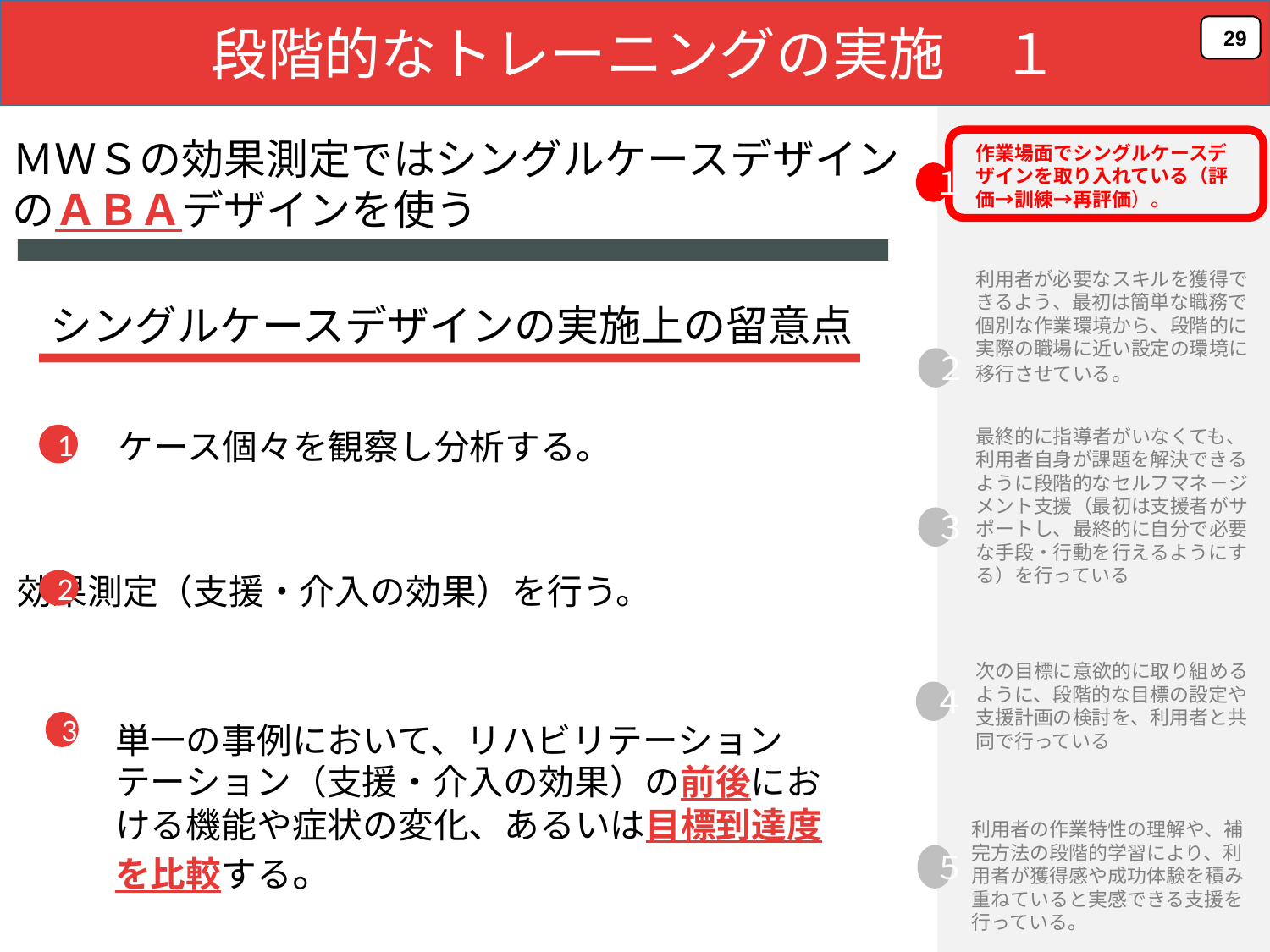

段階的なトレーニングの実施　１

29

ＭＷＳの効果測定ではシングルケースデザインのＡＢＡデザインを使う

作業場面でシングルケースデザインを取り入れている（評価→訓練→再評価）。
１
２
３
４
５

利用者が必要なスキルを獲得できるよう、最初は簡単な職務で個別な作業環境から、段階的に実際の職場に近い設定の環境に移行させている。
シングルケースデザインの実施上の留意点

ケース個々を観察し分析する。
1
効果測定（支援・介入の効果）を行う。
2
3
単一の事例において、リハビリテーションテーション（支援・介入の効果）の前後における機能や症状の変化、あるいは目標到達度を比較する。
最終的に指導者がいなくても、利用者自身が課題を解決できるように段階的なセルフマネ－ジメント支援（最初は支援者がサポートし、最終的に自分で必要な手段・行動を行えるようにする）を行っている
次の目標に意欲的に取り組めるように、段階的な目標の設定や支援計画の検討を、利用者と共同で行っている
利用者の作業特性の理解や、補完方法の段階的学習により、利用者が獲得感や成功体験を積み重ねていると実感できる支援を行っている。